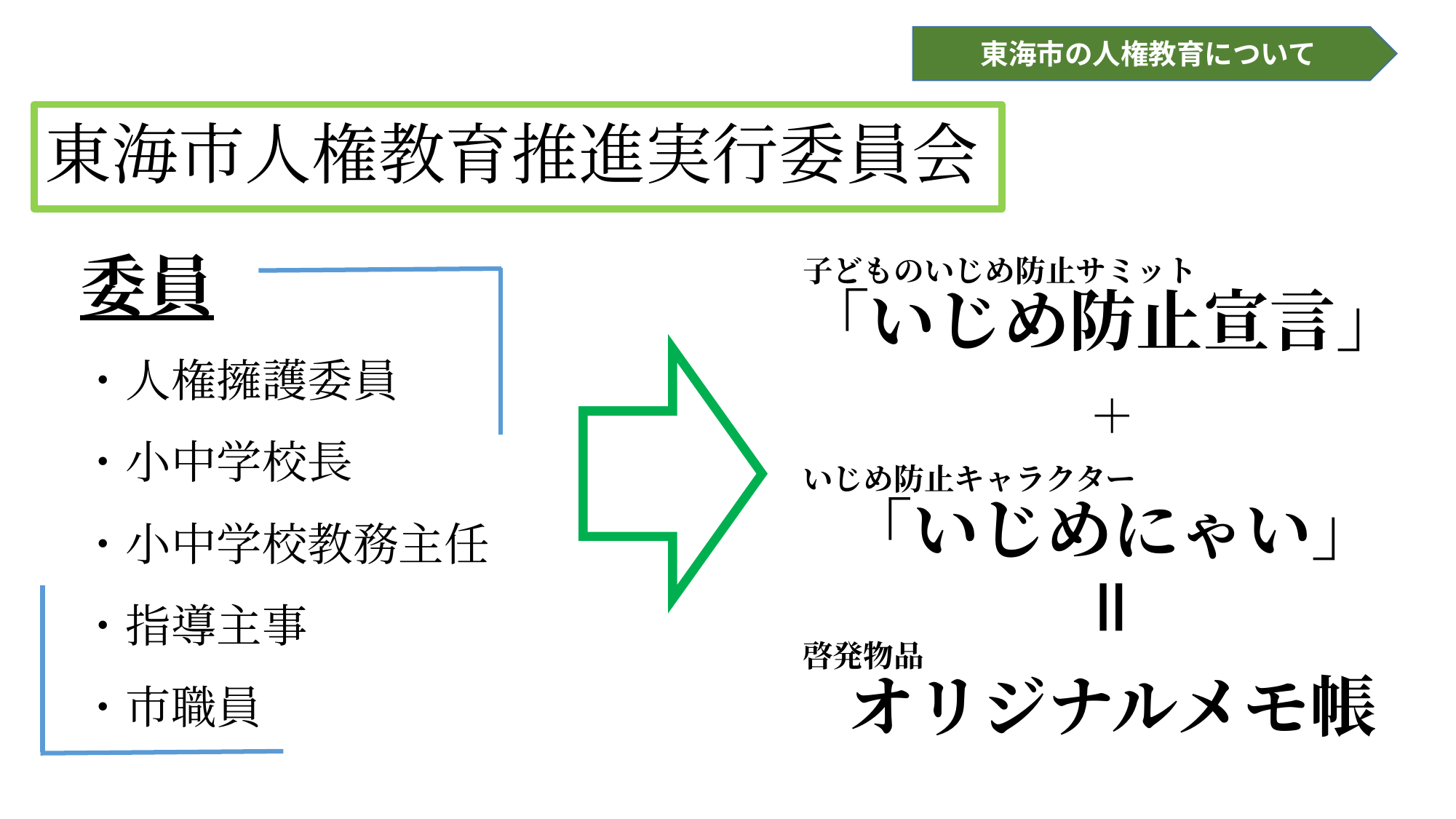

東海市の人権教育について
# 東海市人権教育推進実行委員会
子どものいじめ防止サミット
「いじめ防止宣言」
＋
いじめ防止キャラクター
「いじめにゃい」

啓発物品
オリジナルメモ帳
＝
委員
・人権擁護委員
・小中学校長
・小中学校教務主任
・指導主事
・市職員